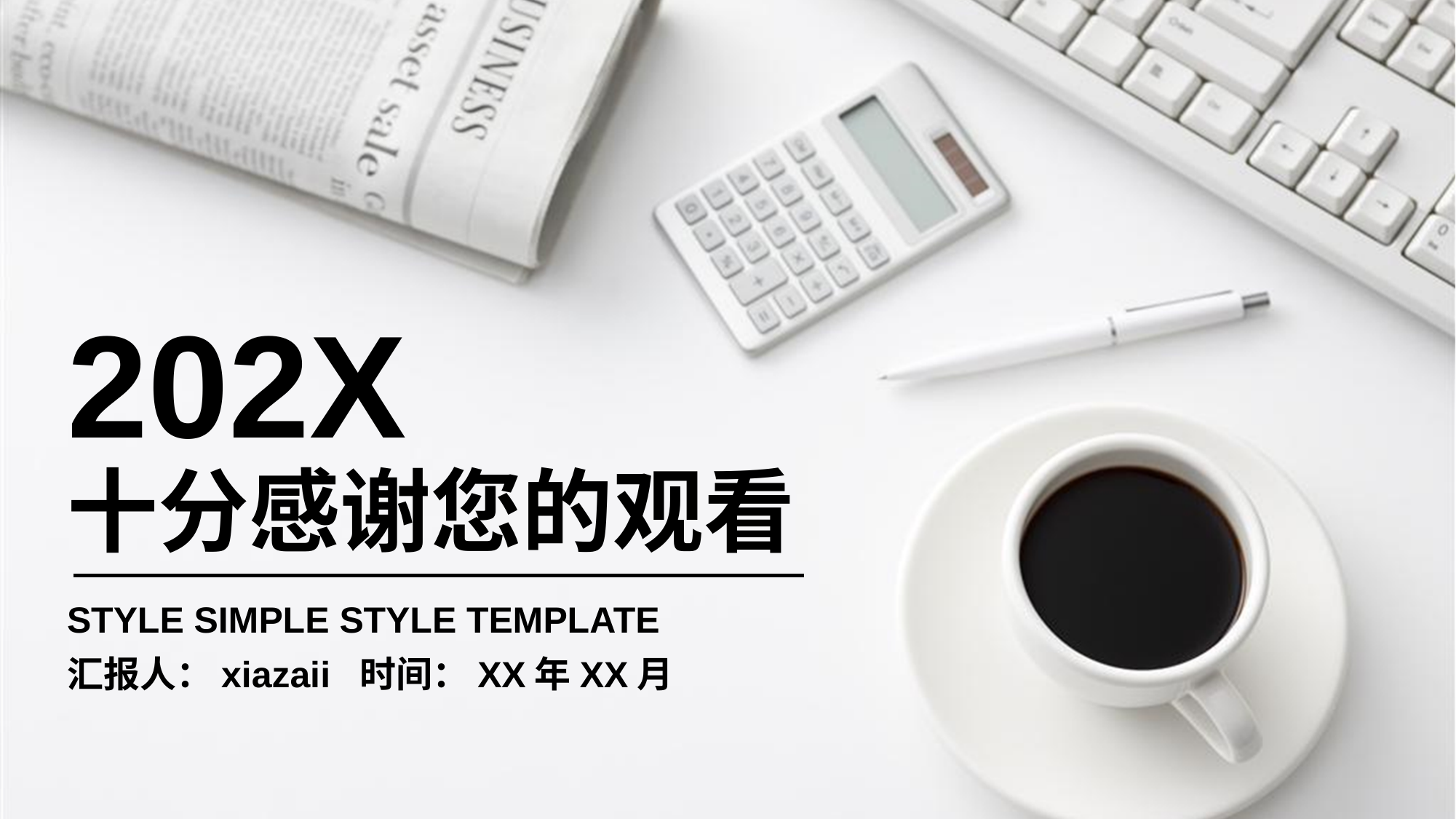

202X
十分感谢您的观看
STYLE SIMPLE STYLE TEMPLATE
汇报人：xiazaii  时间：XX年XX月